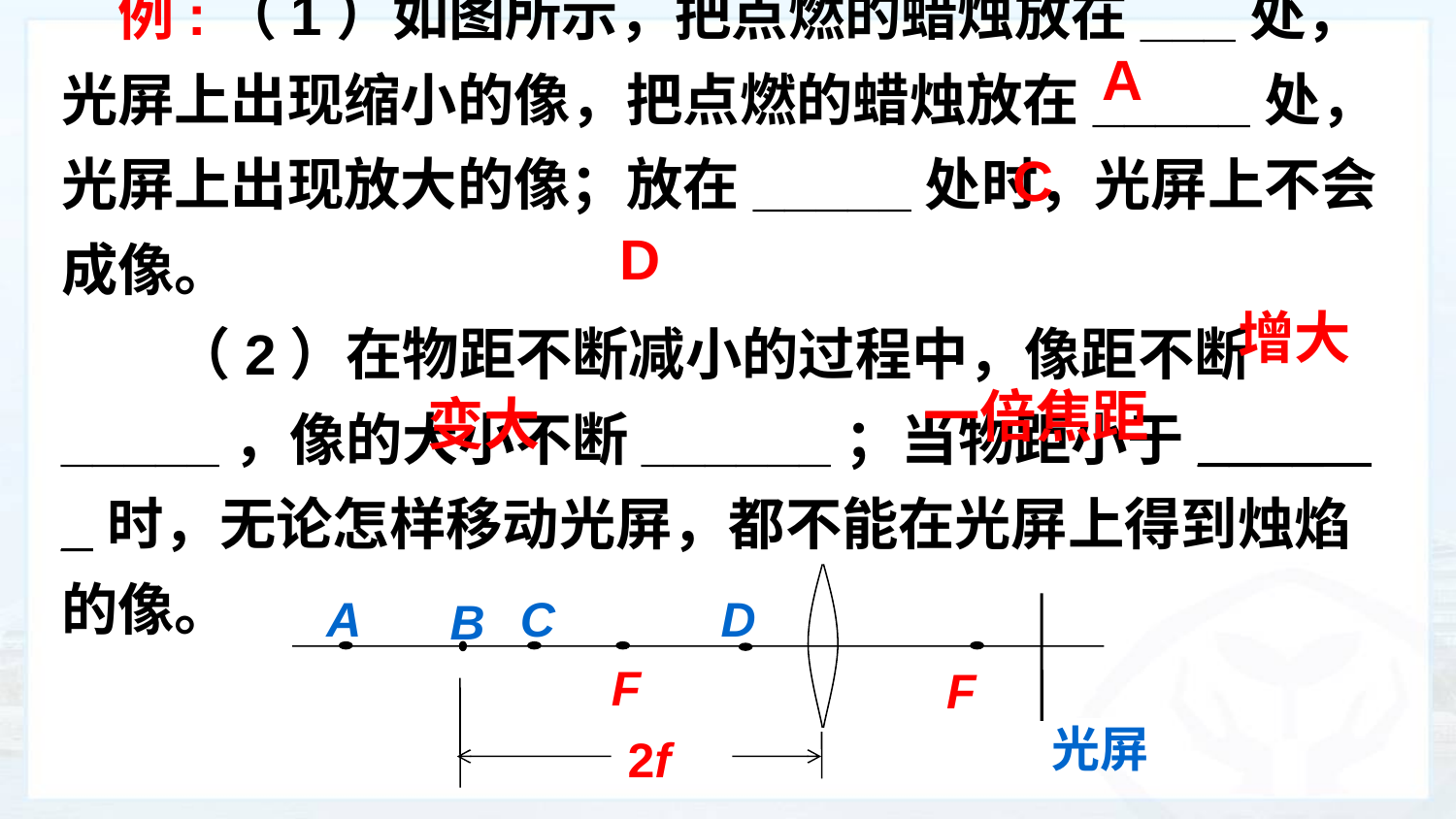

例:（1）如图所示，把点燃的蜡烛放在___处，光屏上出现缩小的像，把点燃的蜡烛放在_____处，光屏上出现放大的像；放在_____处时，光屏上不会成像。
　　（2）在物距不断减小的过程中，像距不断_____，像的大小不断______；当物距小于____    _时，无论怎样移动光屏，都不能在光屏上得到烛焰的像。

A
 C
D
增大
一倍焦距

变大

A
C
D
B

F
F

光屏
2f